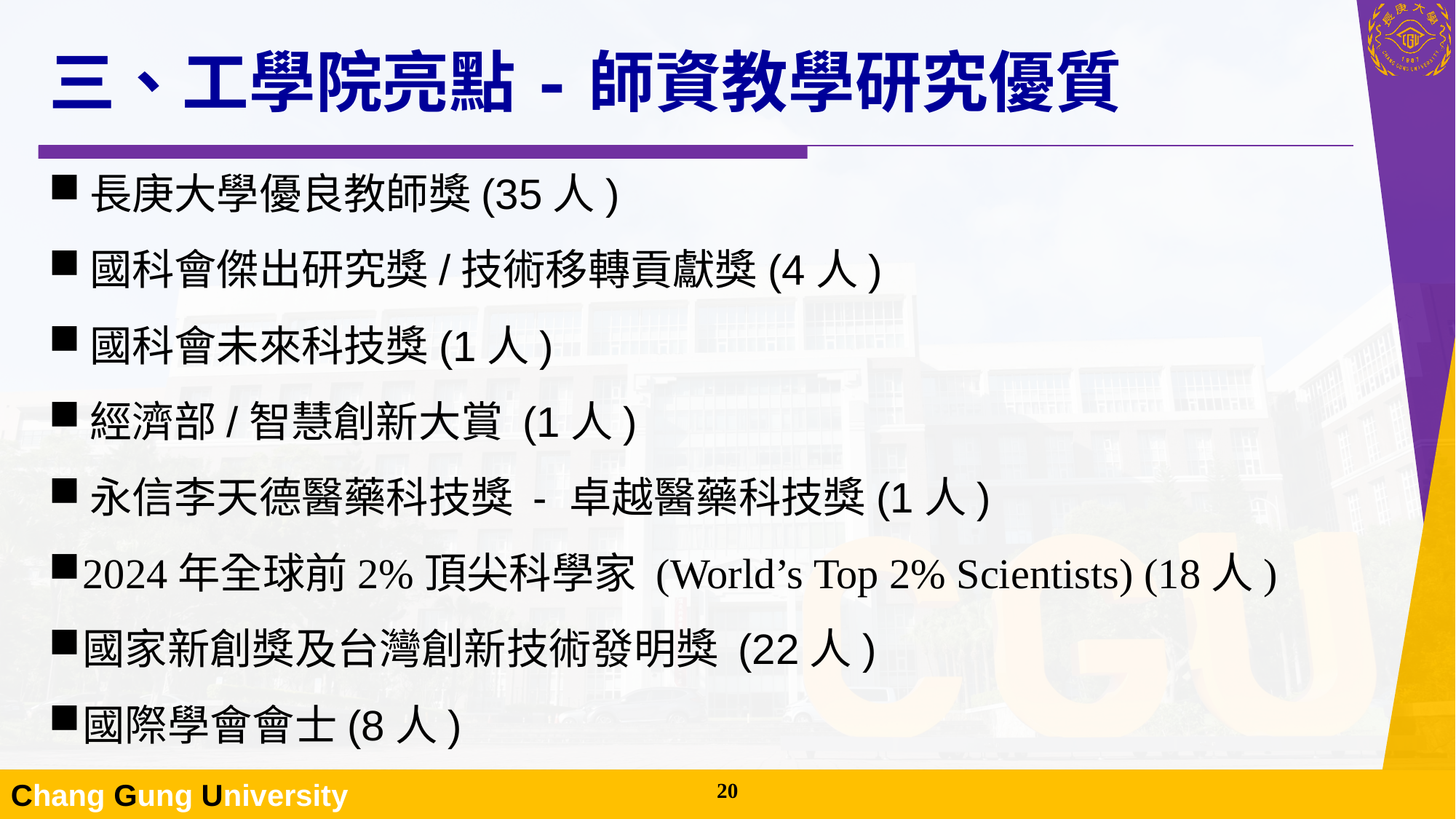

# 三、工學院亮點-師資教學研究優質

長庚大學優良教師獎(35人)

國科會傑出研究獎/技術移轉貢獻獎(4人)

國科會未來科技獎(1人)

經濟部/智慧創新大賞 (1人)

永信李天德醫藥科技獎 - 卓越醫藥科技獎(1人)

2024年全球前2%頂尖科學家 (World’s Top 2% Scientists) (18人)

國家新創獎及台灣創新技術發明獎 (22人)

國際學會會士(8人)
20